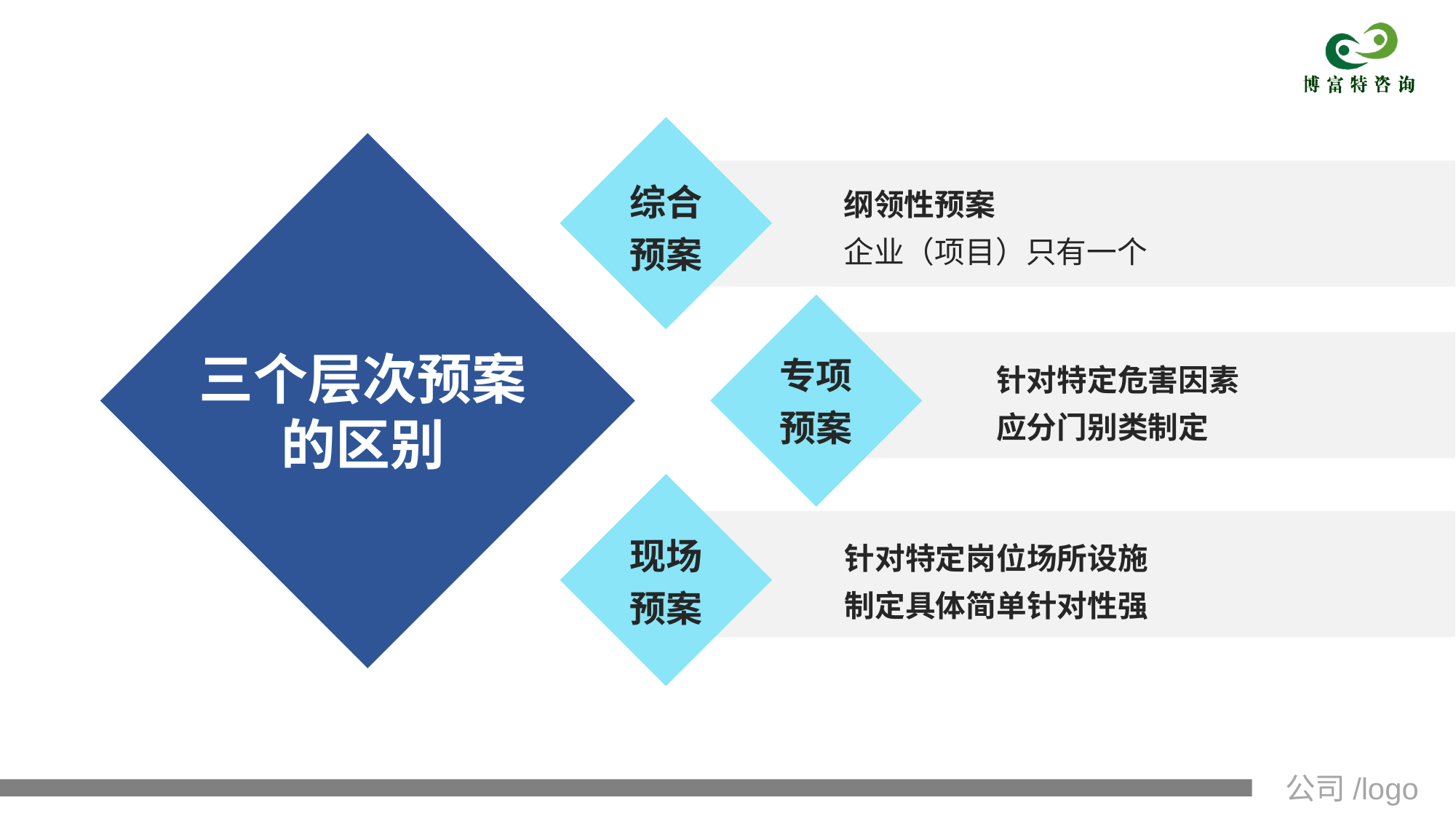

综合
预案
纲领性预案
企业（项目）只有一个

三个层次预案
的区别
专项
预案
针对特定危害因素
应分门别类制定

现场
预案
针对特定岗位场所设施
制定具体简单针对性强
公司/logo